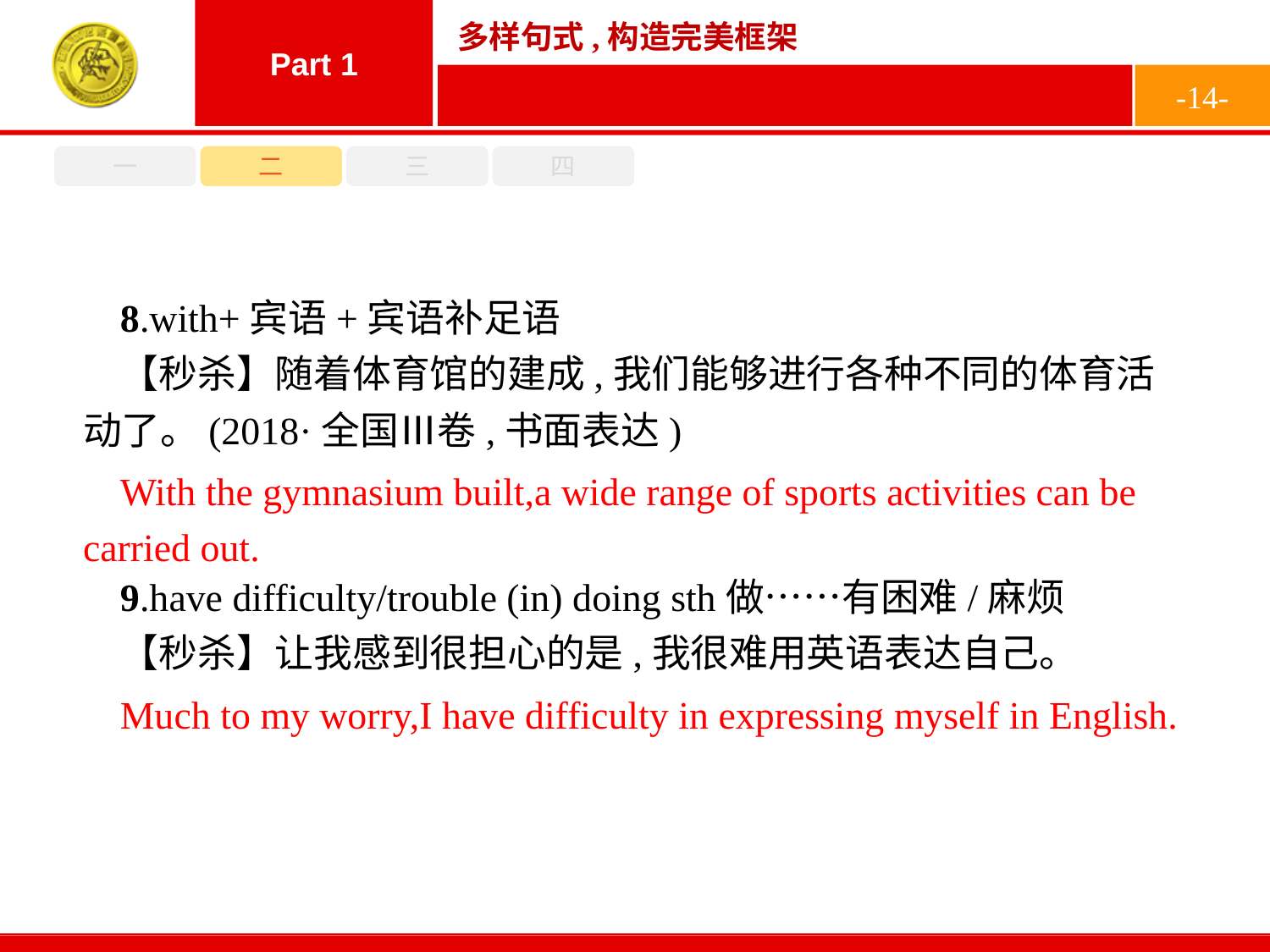

-14-
一
二
三
四
8.with+宾语+宾语补足语
【秒杀】随着体育馆的建成,我们能够进行各种不同的体育活动了。(2018·全国Ⅲ卷,书面表达)

9.have difficulty/trouble (in) doing sth做……有困难/麻烦
【秒杀】让我感到很担心的是,我很难用英语表达自己。
With the gymnasium built,a wide range of sports activities can be carried out.

Much to my worry,I have difficulty in expressing myself in English.